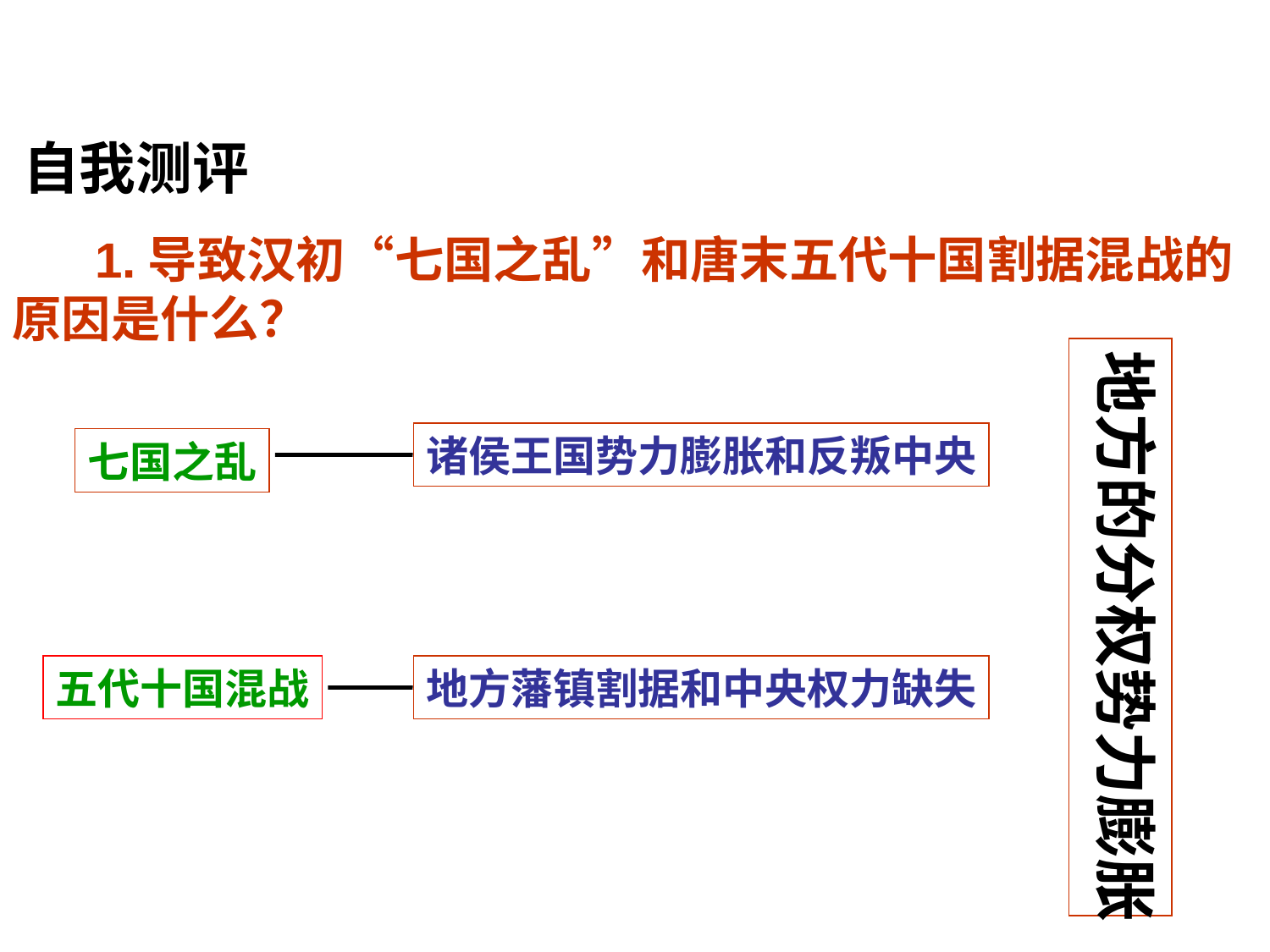

自我测评
      1.导致汉初“七国之乱”和唐末五代十国割据混战的原因是什么？
地方的分权势力膨胀
诸侯王国势力膨胀和反叛中央
七国之乱

五代十国混战
地方藩镇割据和中央权力缺失